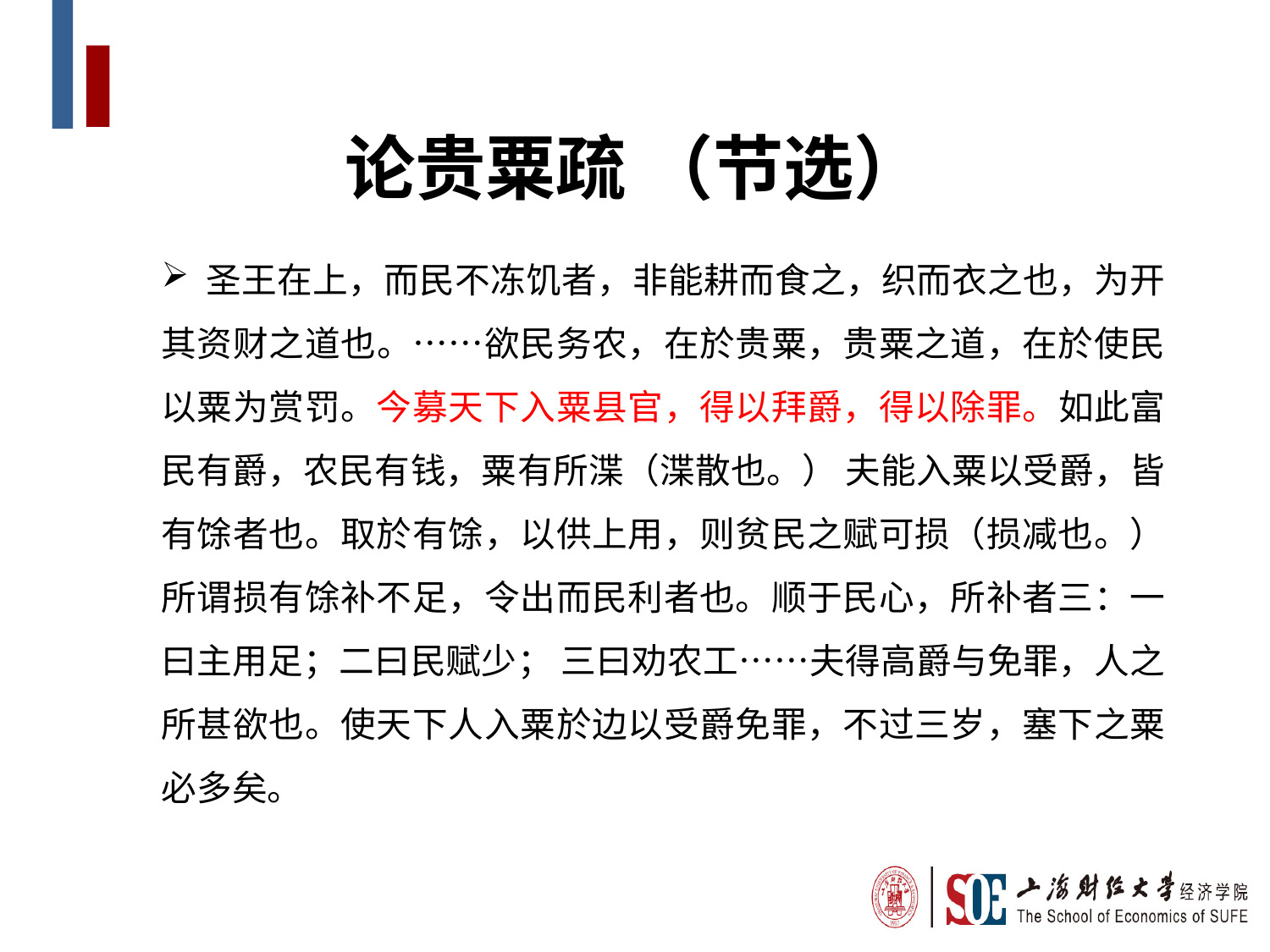

论贵粟疏 （节选）
 圣王在上，而民不冻饥者，非能耕而食之，织而衣之也，为开其资财之道也。……欲民务农，在於贵粟，贵粟之道，在於使民以粟为赏罚。今募天下入粟县官，得以拜爵，得以除罪。如此富民有爵，农民有钱，粟有所渫（渫散也。） 夫能入粟以受爵，皆有馀者也。取於有馀，以供上用，则贫民之赋可损（损减也。）所谓损有馀补不足，令出而民利者也。顺于民心，所补者三：一曰主用足；二曰民赋少； 三曰劝农工……夫得高爵与免罪，人之所甚欲也。使天下人入粟於边以受爵免罪，不过三岁，塞下之粟必多矣。